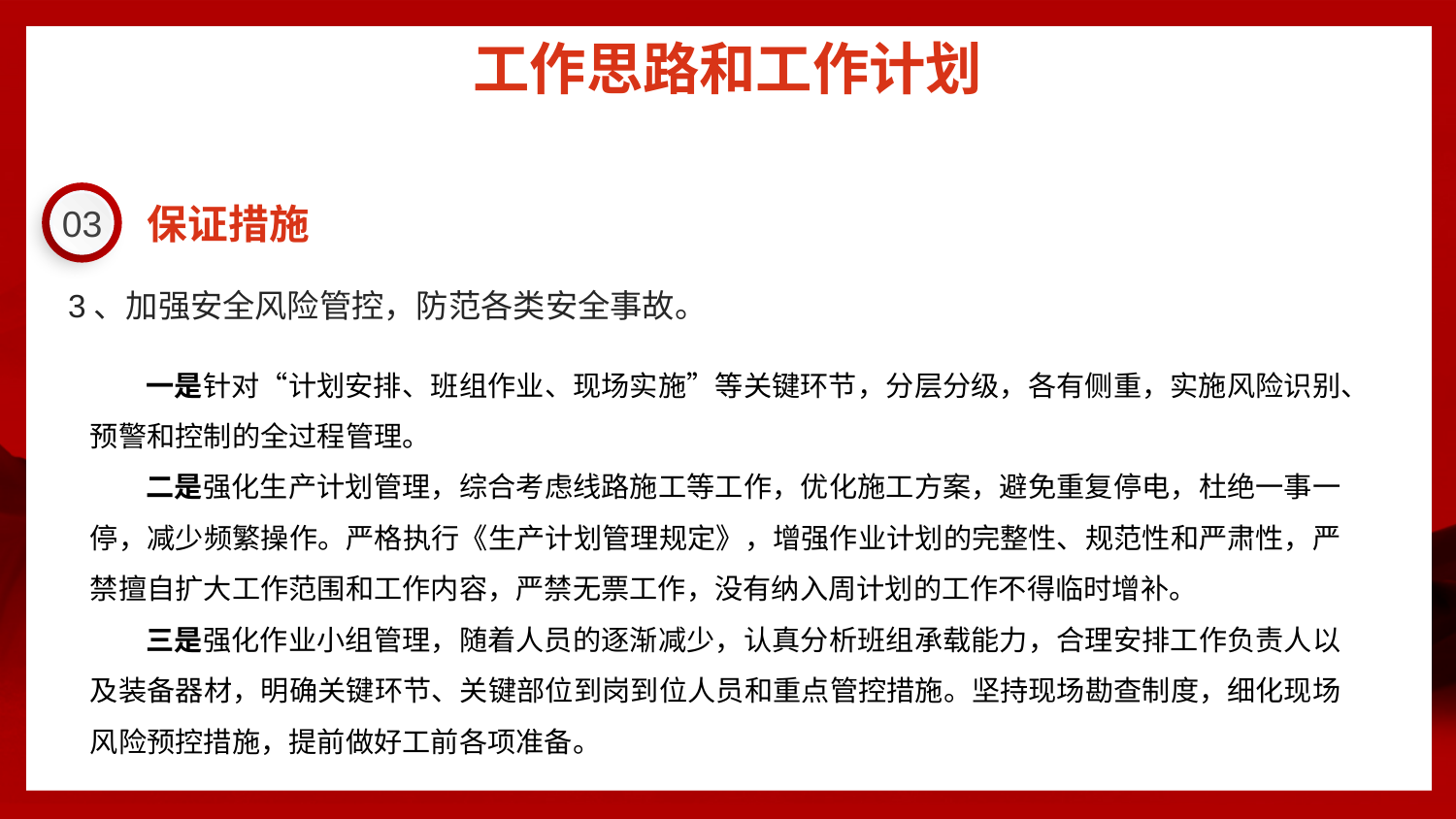

工作思路和工作计划

03
保证措施
3、加强安全风险管控，防范各类安全事故。
一是针对“计划安排、班组作业、现场实施”等关键环节，分层分级，各有侧重，实施风险识别、预警和控制的全过程管理。
二是强化生产计划管理，综合考虑线路施工等工作，优化施工方案，避免重复停电，杜绝一事一停，减少频繁操作。严格执行《生产计划管理规定》，增强作业计划的完整性、规范性和严肃性，严禁擅自扩大工作范围和工作内容，严禁无票工作，没有纳入周计划的工作不得临时增补。
三是强化作业小组管理，随着人员的逐渐减少，认真分析班组承载能力，合理安排工作负责人以及装备器材，明确关键环节、关键部位到岗到位人员和重点管控措施。坚持现场勘查制度，细化现场风险预控措施，提前做好工前各项准备。